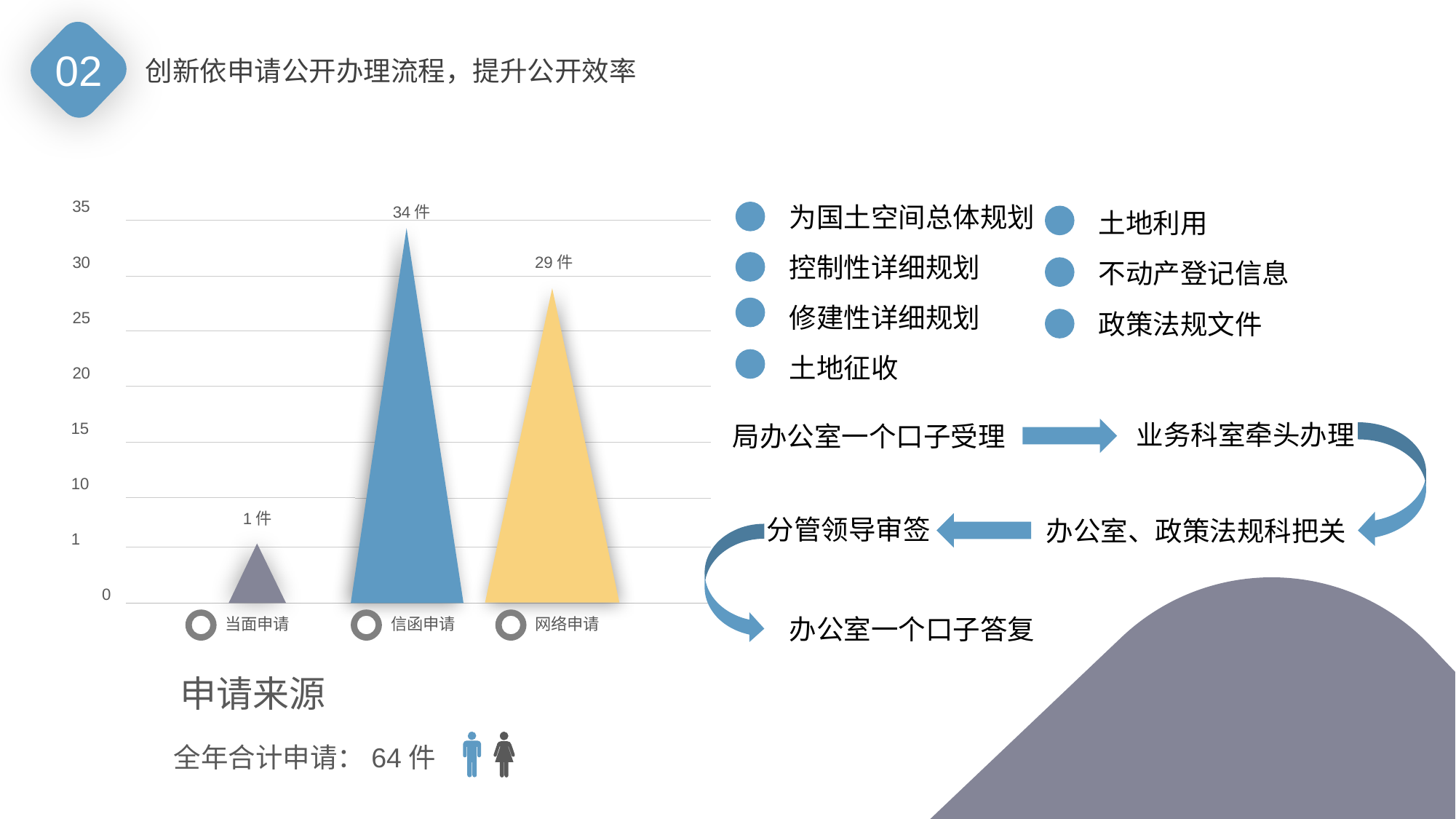

02
创新依申请公开办理流程，提升公开效率
35
为国土空间总体规划
34件
土地利用

控制性详细规划
30
29件
不动产登记信息

修建性详细规划

政策法规文件
25

土地征收

20

业务科室牵头办理
局办公室一个口子受理
15

10

1件
分管领导审签
 办公室、政策法规科把关

1

0

办公室一个口子答复

当面申请
信函申请
网络申请

申请来源

全年合计申请：64件